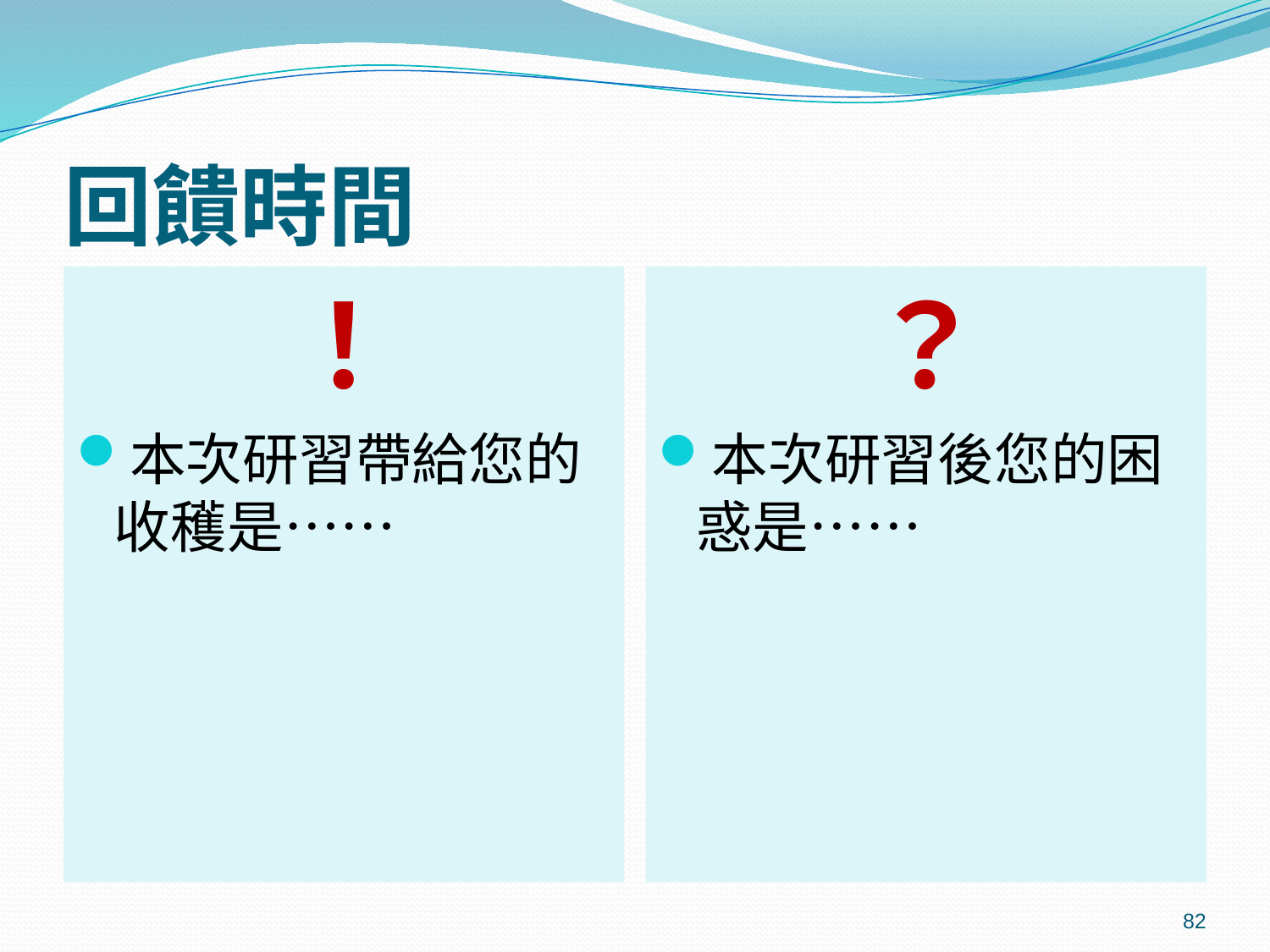

# 回饋時間
！
本次研習帶給您的收穫是……
？
本次研習後您的困惑是……

82